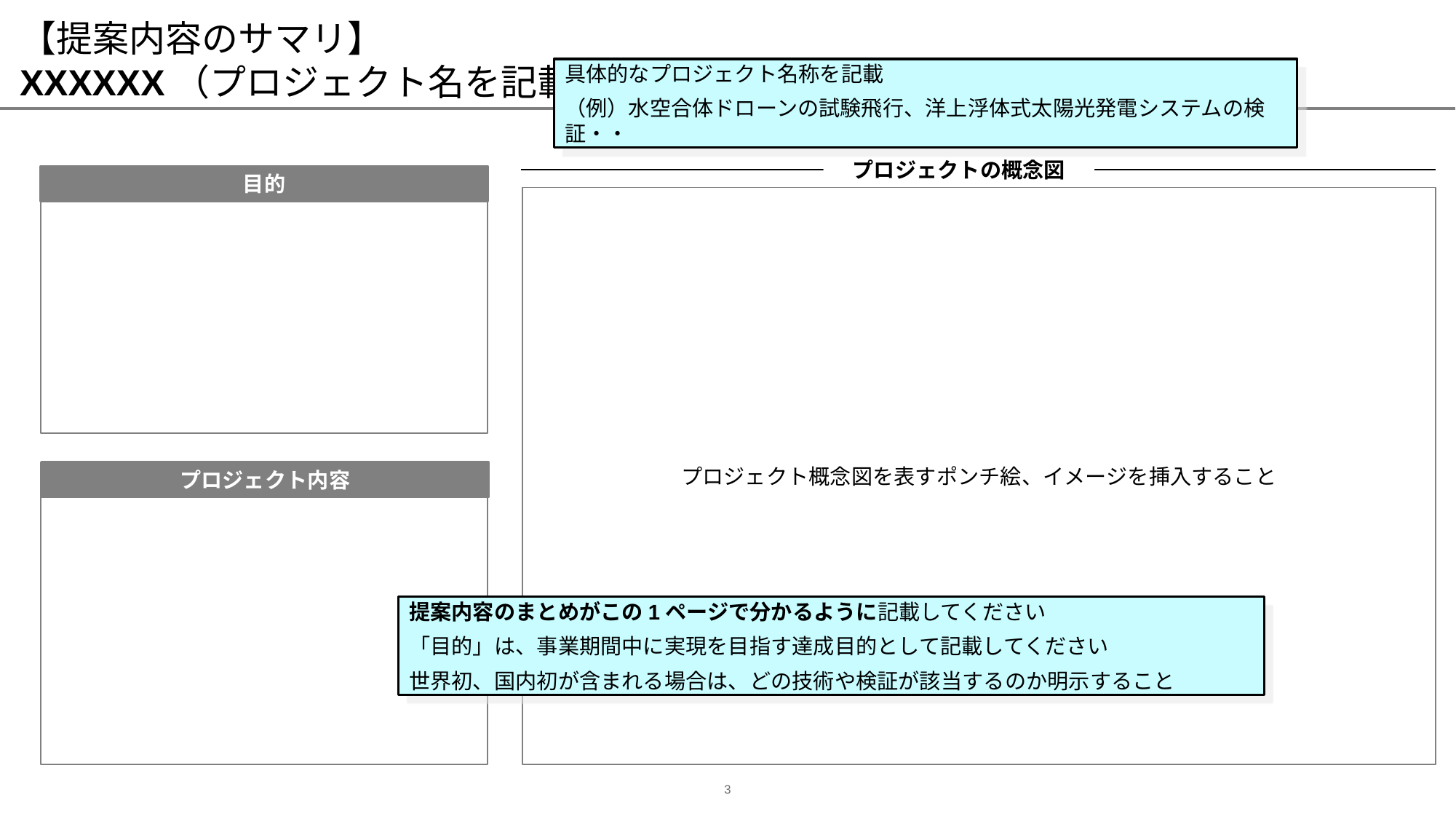

# 【提案内容のサマリ】 XXXXXX（プロジェクト名を記載）
具体的なプロジェクト名称を記載
（例）水空合体ドローンの試験飛行、洋上浮体式太陽光発電システムの検証・・
プロジェクトの概念図
目的
プロジェクト概念図を表すポンチ絵、イメージを挿入すること

プロジェクト内容

提案内容のまとめがこの1ページで分かるように記載してください
「目的」は、事業期間中に実現を目指す達成目的として記載してください
世界初、国内初が含まれる場合は、どの技術や検証が該当するのか明示すること